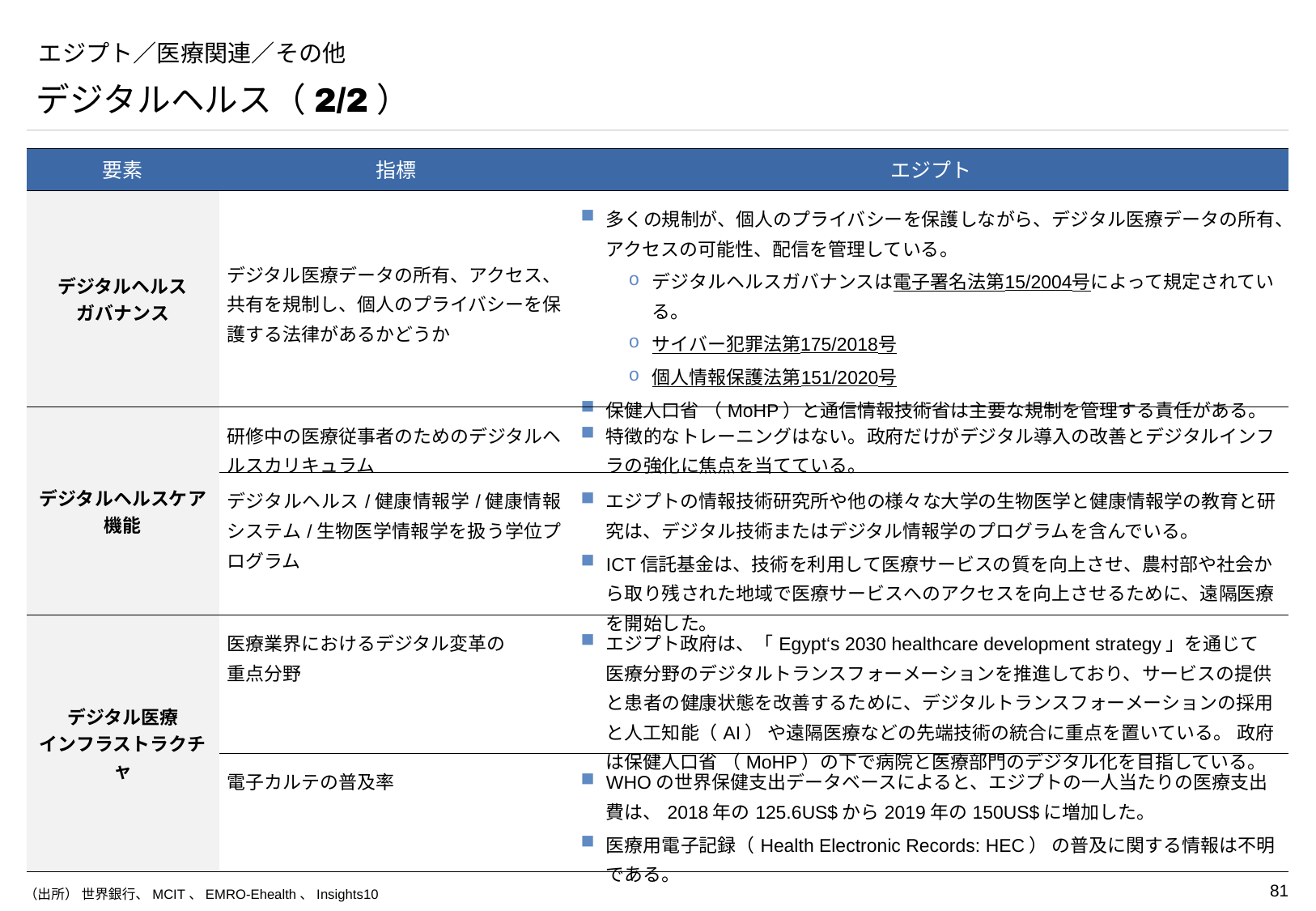

# エジプト／医療関連／その他
デジタルヘルス（2/2）
| 要素 | 指標 | エジプト |
| --- | --- | --- |
| デジタルヘルス ガバナンス | デジタル医療データの所有、アクセス、共有を規制し、個人のプライバシーを保護する法律があるかどうか | 多くの規制が、個人のプライバシーを保護しながら、デジタル医療データの所有、アクセスの可能性、配信を管理している。 デジタルヘルスガバナンスは電子署名法第15/2004号によって規定されている。 サイバー犯罪法第175/2018号 個人情報保護法第151/2020号 保健人口省 （MoHP）と通信情報技術省は主要な規制を管理する責任がある。 |
| デジタルヘルスケア機能 | 研修中の医療従事者のためのデジタルヘルスカリキュラム | 特徴的なトレーニングはない。政府だけがデジタル導入の改善とデジタルインフラの強化に焦点を当てている。 |
|  | デジタルヘルス/健康情報学/健康情報 システム/生物医学情報学を扱う学位プログラム | エジプトの情報技術研究所や他の様々な大学の生物医学と健康情報学の教育と研究は、デジタル技術またはデジタル情報学のプログラムを含んでいる。 ICT信託基金は、技術を利用して医療サービスの質を向上させ、農村部や社会から取り残された地域で医療サービスへのアクセスを向上させるために、遠隔医療を開始した。 |
| デジタル医療 インフラストラクチャ | 医療業界におけるデジタル変革の 重点分野 | エジプト政府は、「Egypt‘s 2030 healthcare development strategy」を通じて医療分野のデジタルトランスフォーメーションを推進しており、サービスの提供と患者の健康状態を改善するために、デジタルトランスフォーメーションの採用と人工知能（AI） や遠隔医療などの先端技術の統合に重点を置いている。 政府は保健人口省 （MoHP）の下で病院と医療部門のデジタル化を目指している。 |
| デジタル医療インフラ | 電子カルテの普及率 | WHOの世界保健支出データベースによると、エジプトの一人当たりの医療支出費は、2018年の125.6US$から2019年の150US$に増加した。  医療用電子記録（Health Electronic Records: HEC） の普及に関する情報は不明である。 |

（出所） 世界銀行、MCIT、EMRO-Ehealth、Insights10